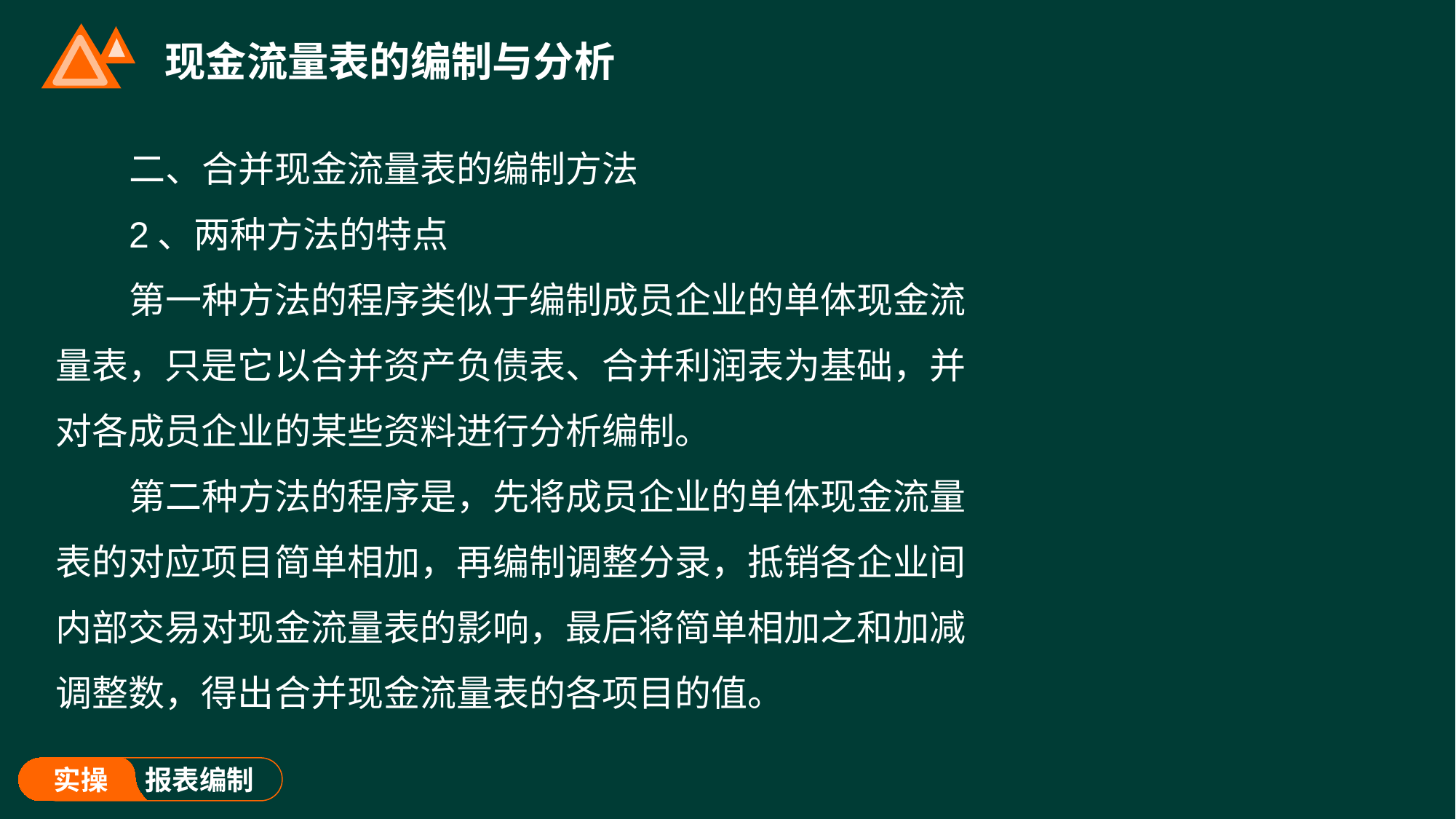

# 现金流量表的编制与分析
二、合并现金流量表的编制方法
2、两种方法的特点
第一种方法的程序类似于编制成员企业的单体现金流量表，只是它以合并资产负债表、合并利润表为基础，并对各成员企业的某些资料进行分析编制。
第二种方法的程序是，先将成员企业的单体现金流量表的对应项目简单相加，再编制调整分录，抵销各企业间内部交易对现金流量表的影响，最后将简单相加之和加减调整数，得出合并现金流量表的各项目的值。